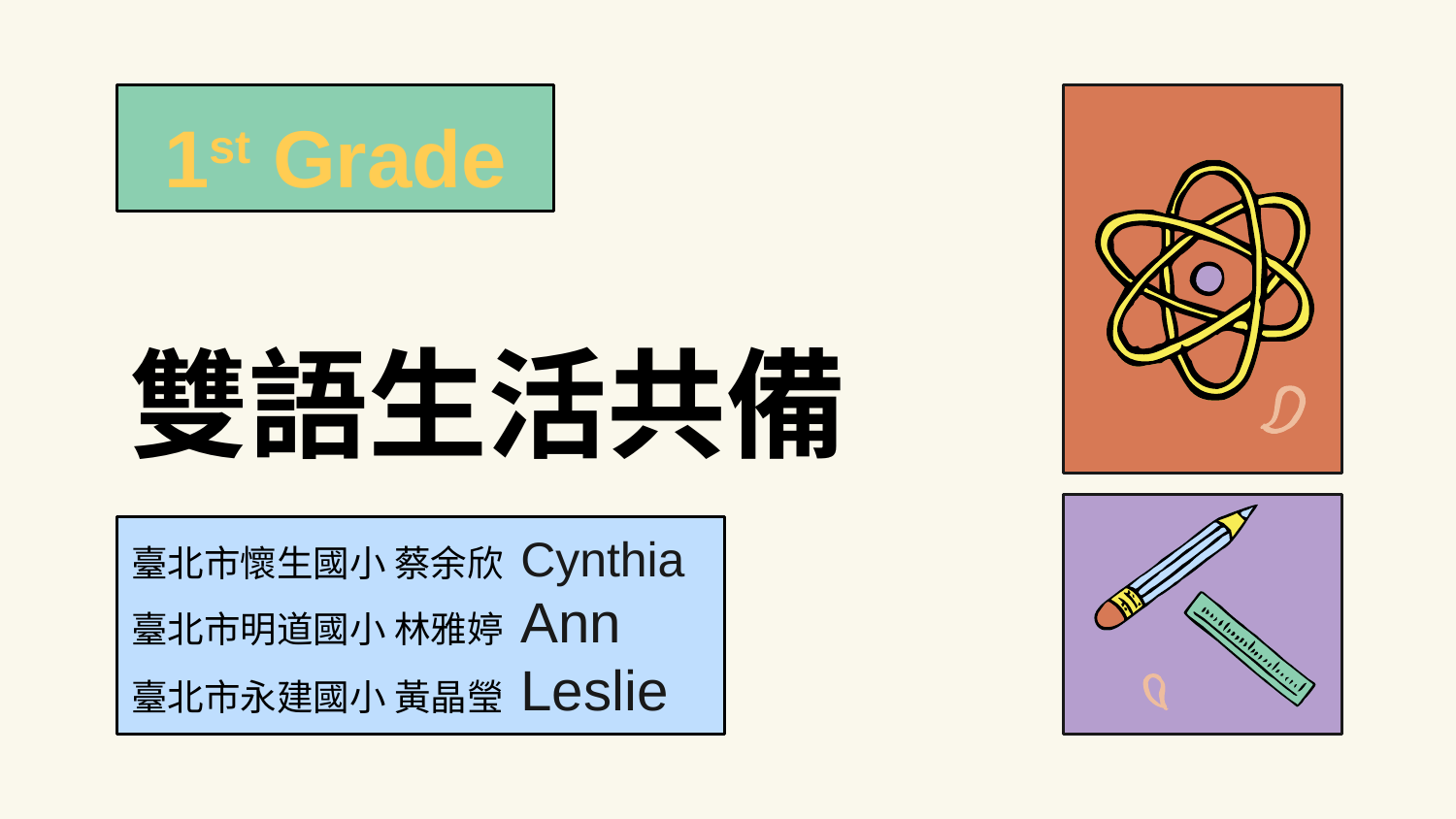

1st Grade

# 雙語生活共備

臺北市懷生國小 蔡余欣 Cynthia
臺北市明道國小 林雅婷 Ann
臺北市永建國小 黃晶瑩 Leslie